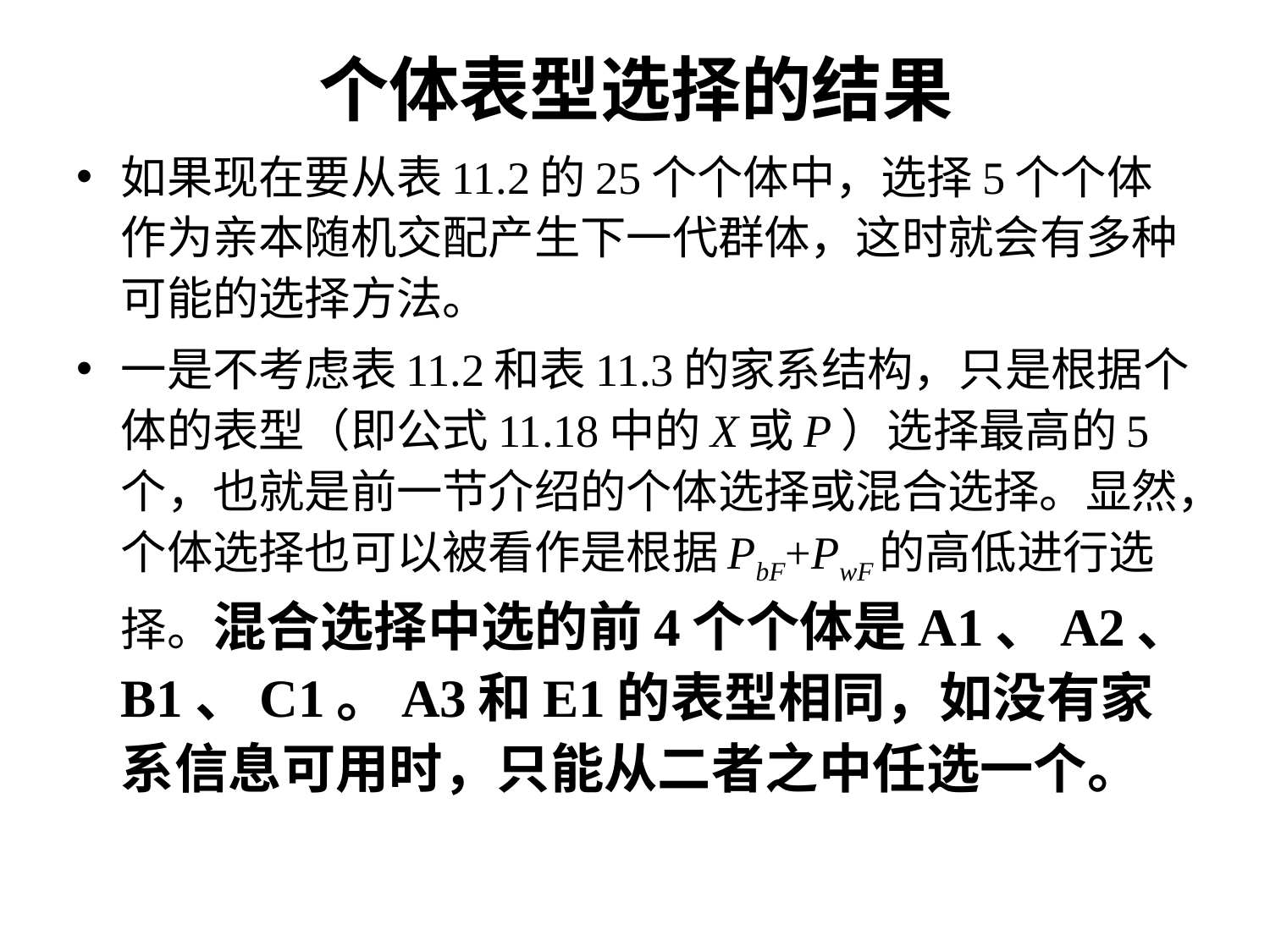

# 个体表型选择的结果
如果现在要从表11.2的25个个体中，选择5个个体作为亲本随机交配产生下一代群体，这时就会有多种可能的选择方法。
一是不考虑表11.2和表11.3的家系结构，只是根据个体的表型（即公式11.18中的X或P）选择最高的5个，也就是前一节介绍的个体选择或混合选择。显然，个体选择也可以被看作是根据PbF+PwF的高低进行选择。混合选择中选的前4个个体是A1、A2、B1、C1。A3和E1的表型相同，如没有家系信息可用时，只能从二者之中任选一个。